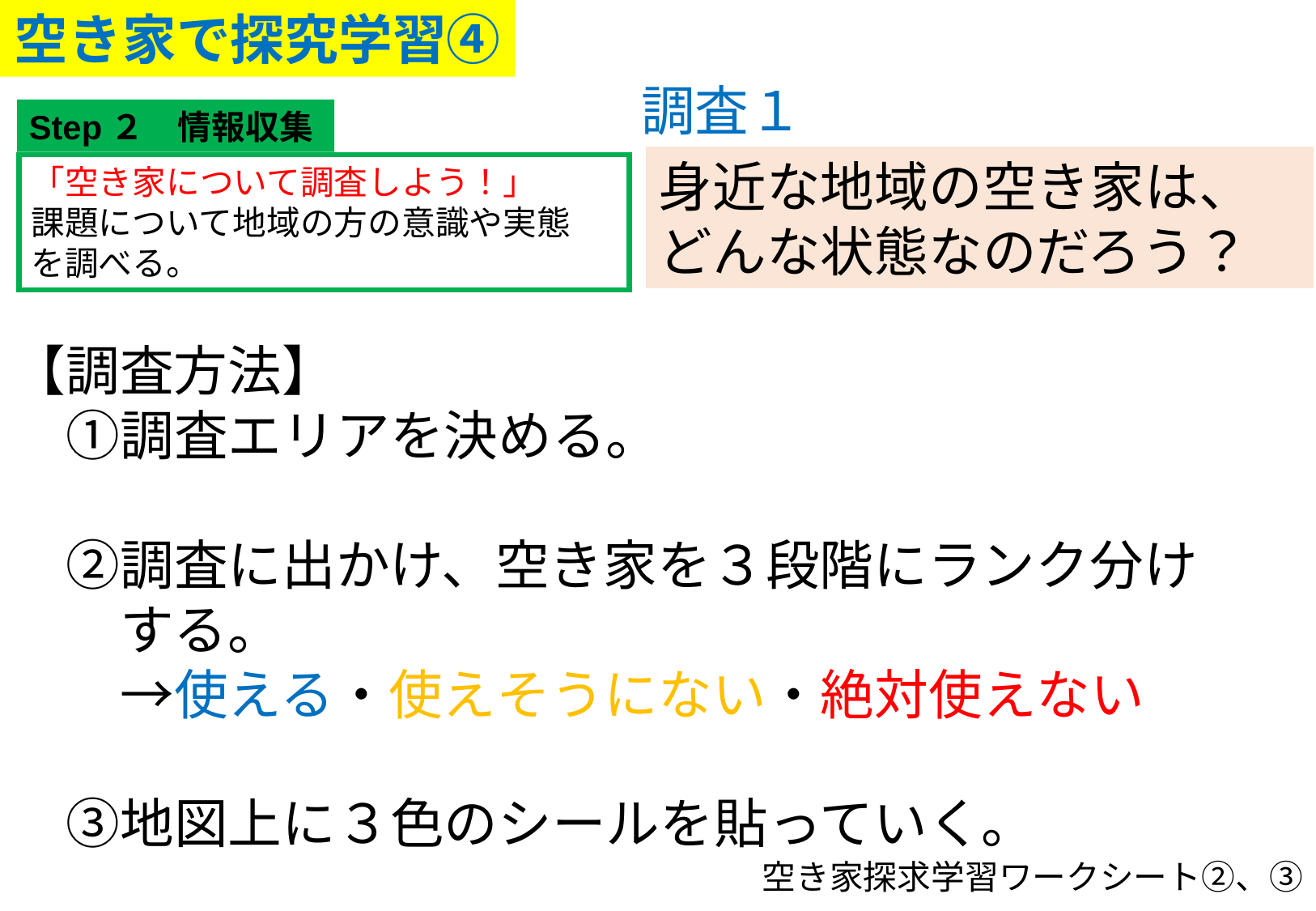

空き家で探究学習④
調査１
Step２　情報収集
身近な地域の空き家は、どんな状態なのだろう？

「空き家について調査しよう！」
課題について地域の方の意識や実態
を調べる。
【調査方法】
　①調査エリアを決める。

　②調査に出かけ、空き家を３段階にランク分け
　　する。
　　→使える・使えそうにない・絶対使えない

　③地図上に３色のシールを貼っていく。
空き家探求学習ワークシート②、③